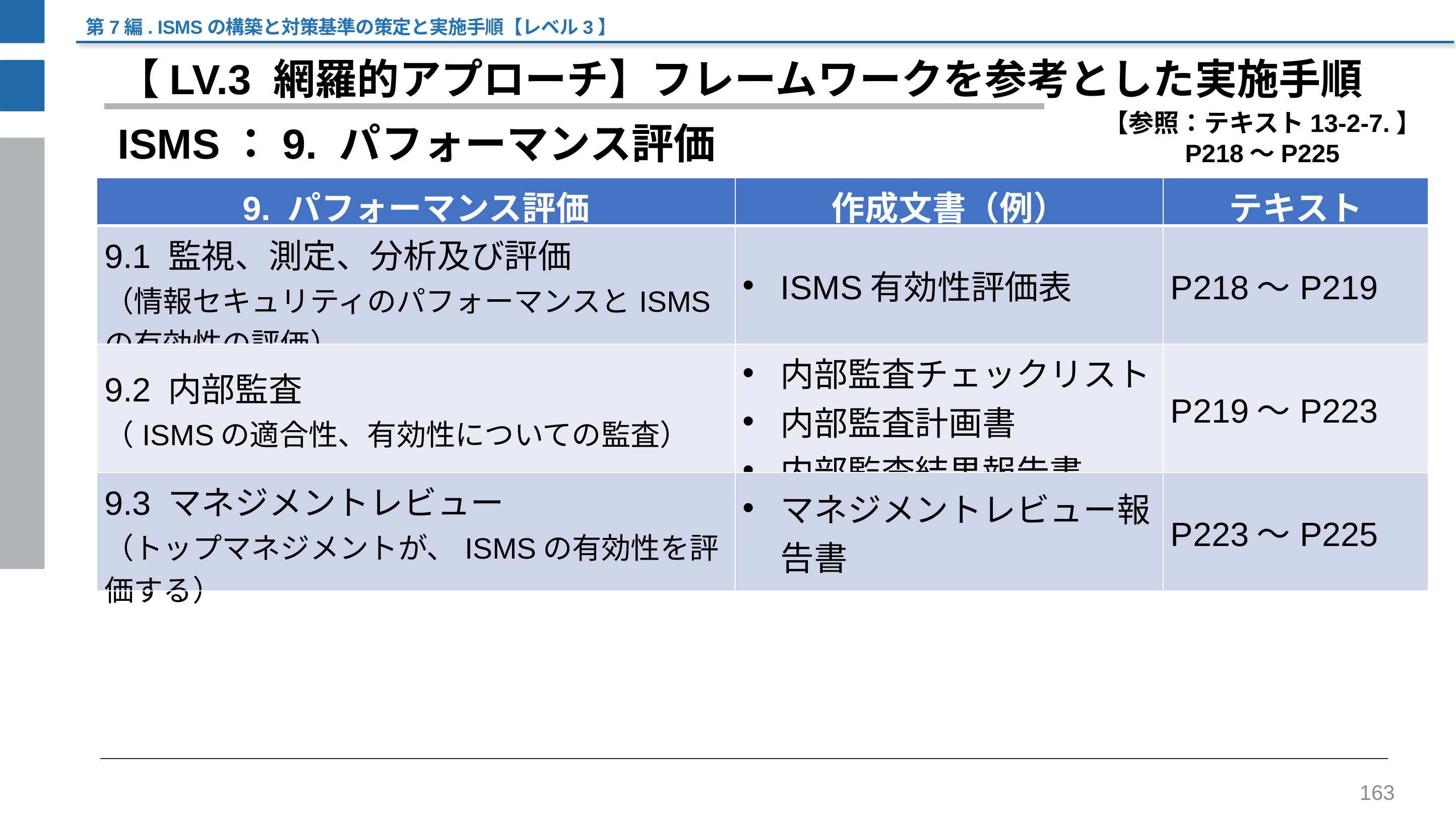

第7編. ISMSの構築と対策基準の策定と実施手順【レベル3】
【LV.3 網羅的アプローチ】フレームワークを参考とした実施手順
【参照：テキスト13-2-7.】
P218～P225
ISMS：9. パフォーマンス評価
| 9. パフォーマンス評価 | 作成文書（例） | テキスト |
| --- | --- | --- |
| 9.1 監視、測定、分析及び評価 （情報セキュリティのパフォーマンスとISMSの有効性の評価） | ISMS有効性評価表 | P218～P219 |
| 9.2 内部監査 （ISMSの適合性、有効性についての監査） | 内部監査チェックリスト 内部監査計画書 内部監査結果報告書 | P219～P223 |
| 9.3 マネジメントレビュー （トップマネジメントが、ISMSの有効性を評価する） | マネジメントレビュー報告書 | P223～P225 |
163